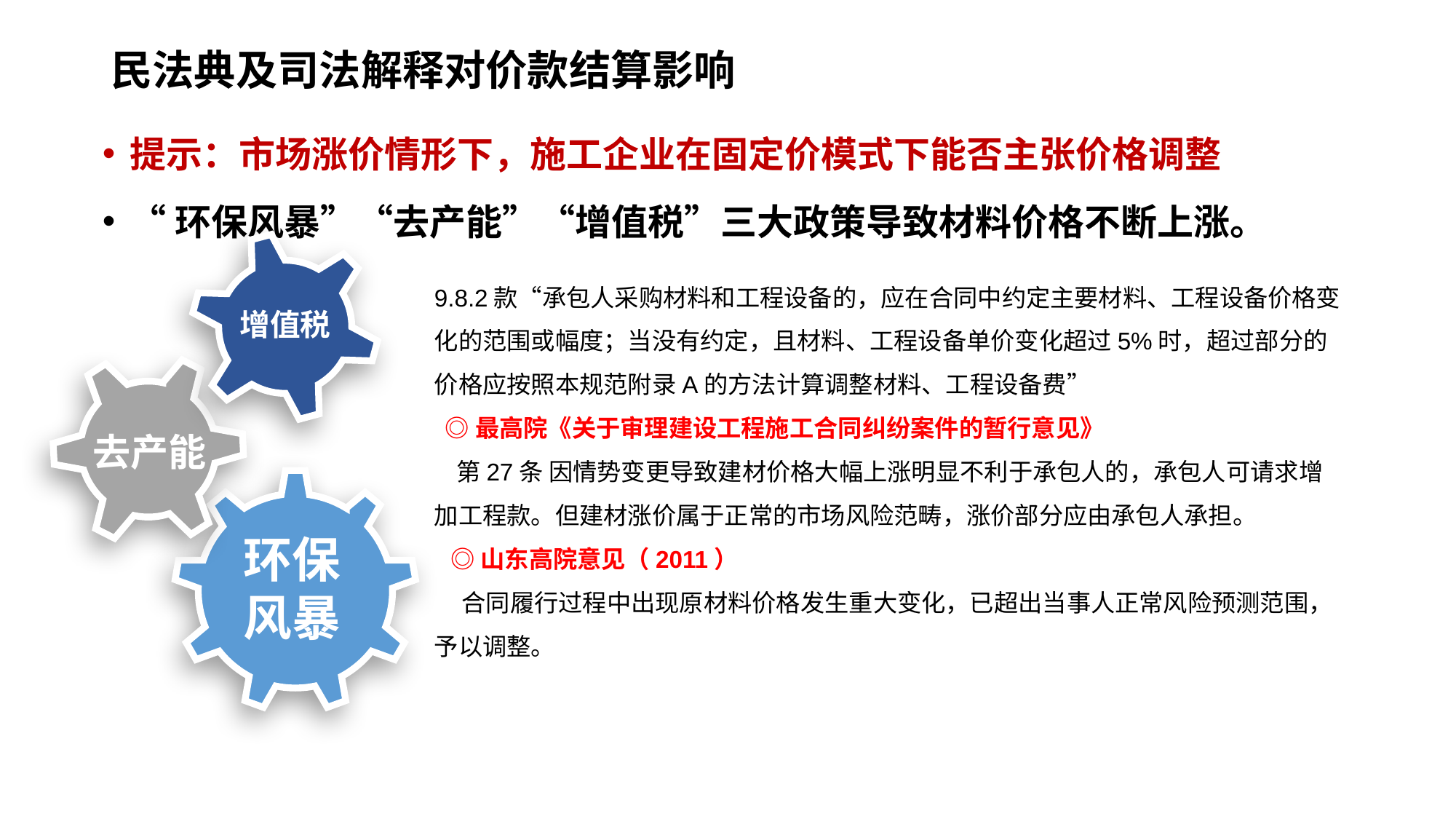

# 民法典及司法解释对价款结算影响
提示：市场涨价情形下，施工企业在固定价模式下能否主张价格调整
“环保风暴”“去产能”“增值税”三大政策导致材料价格不断上涨。

9.8.2款“承包人采购材料和工程设备的，应在合同中约定主要材料、工程设备价格变化的范围或幅度；当没有约定，且材料、工程设备单价变化超过5%时，超过部分的价格应按照本规范附录A的方法计算调整材料、工程设备费”
  ◎最高院《关于审理建设工程施工合同纠纷案件的暂行意见》
   第27条 因情势变更导致建材价格大幅上涨明显不利于承包人的，承包人可请求增加工程款。但建材涨价属于正常的市场风险范畴，涨价部分应由承包人承担。
   ◎山东高院意见（2011）
    合同履行过程中出现原材料价格发生重大变化，已超出当事人正常风险预测范围，予以调整。
  增值税

  去产能

环保
风暴